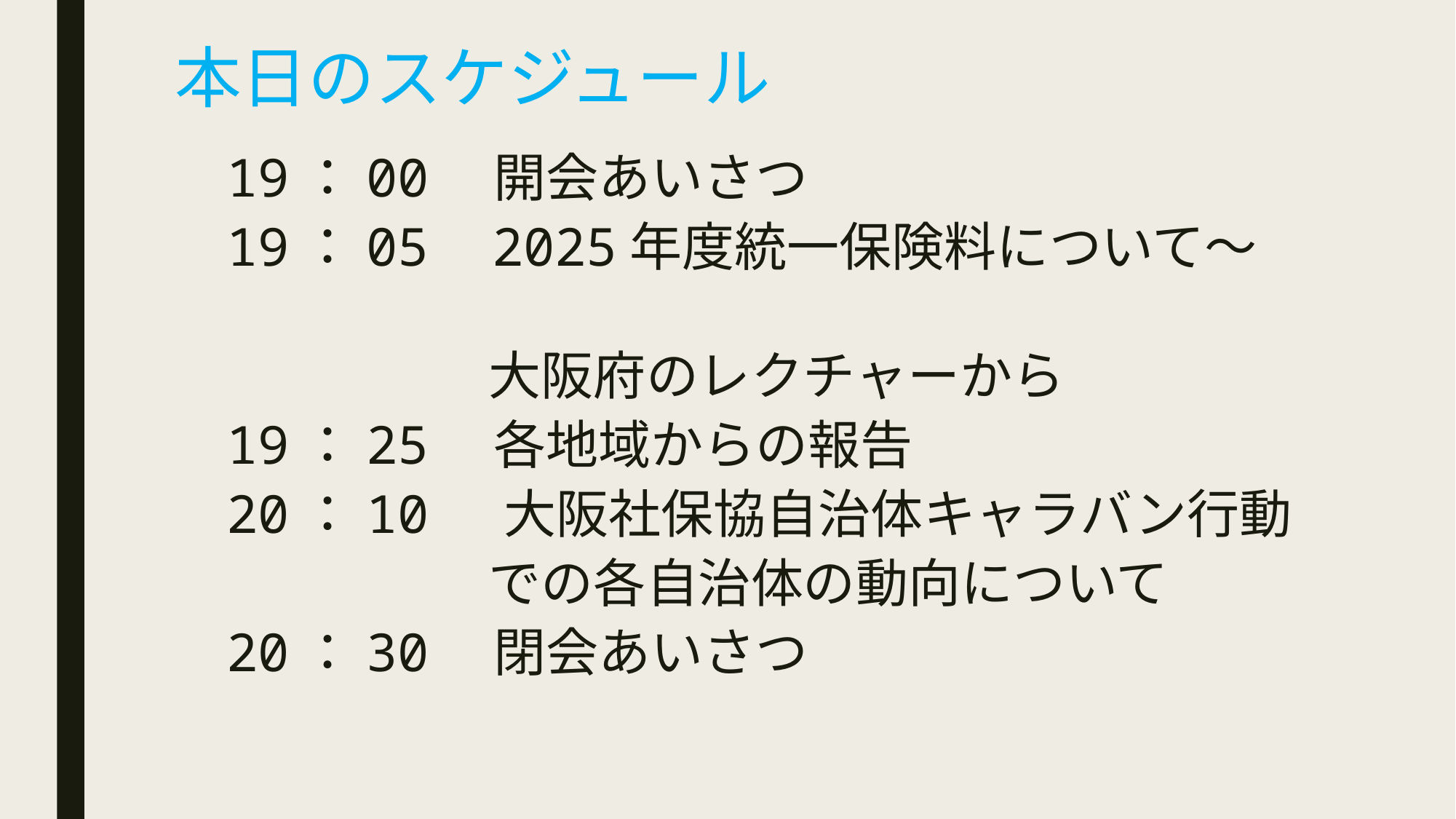

# 本日のスケジュール
19：00　開会あいさつ
19：05  2025年度統一保険料について～
　　　　　大阪府のレクチャーから
19：25　各地域からの報告
20：10  大阪社保協自治体キャラバン行動
　　　　　での各自治体の動向について
20：30　閉会あいさつ